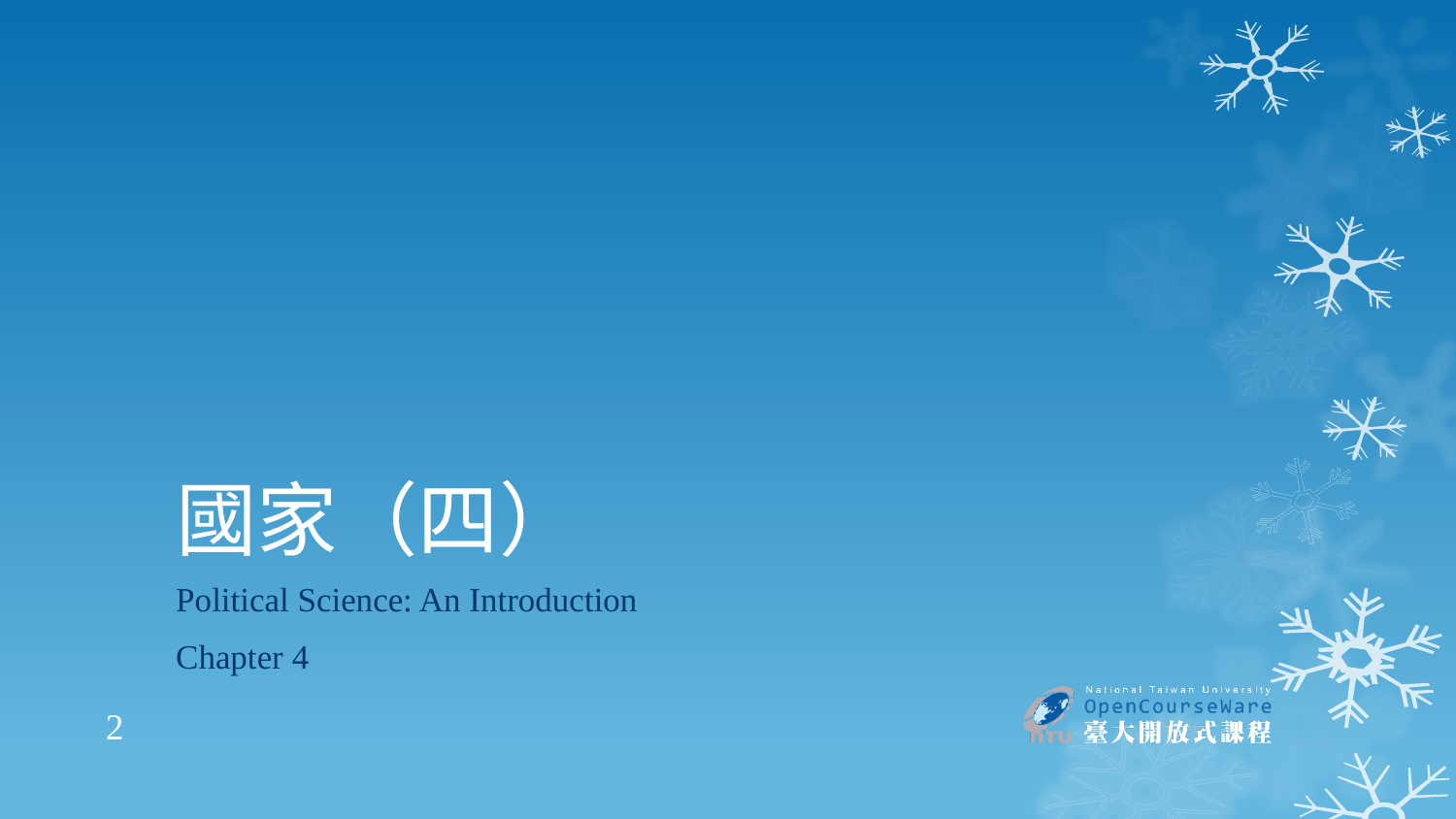

國家（四）
Political Science: An Introduction
Chapter 4
2